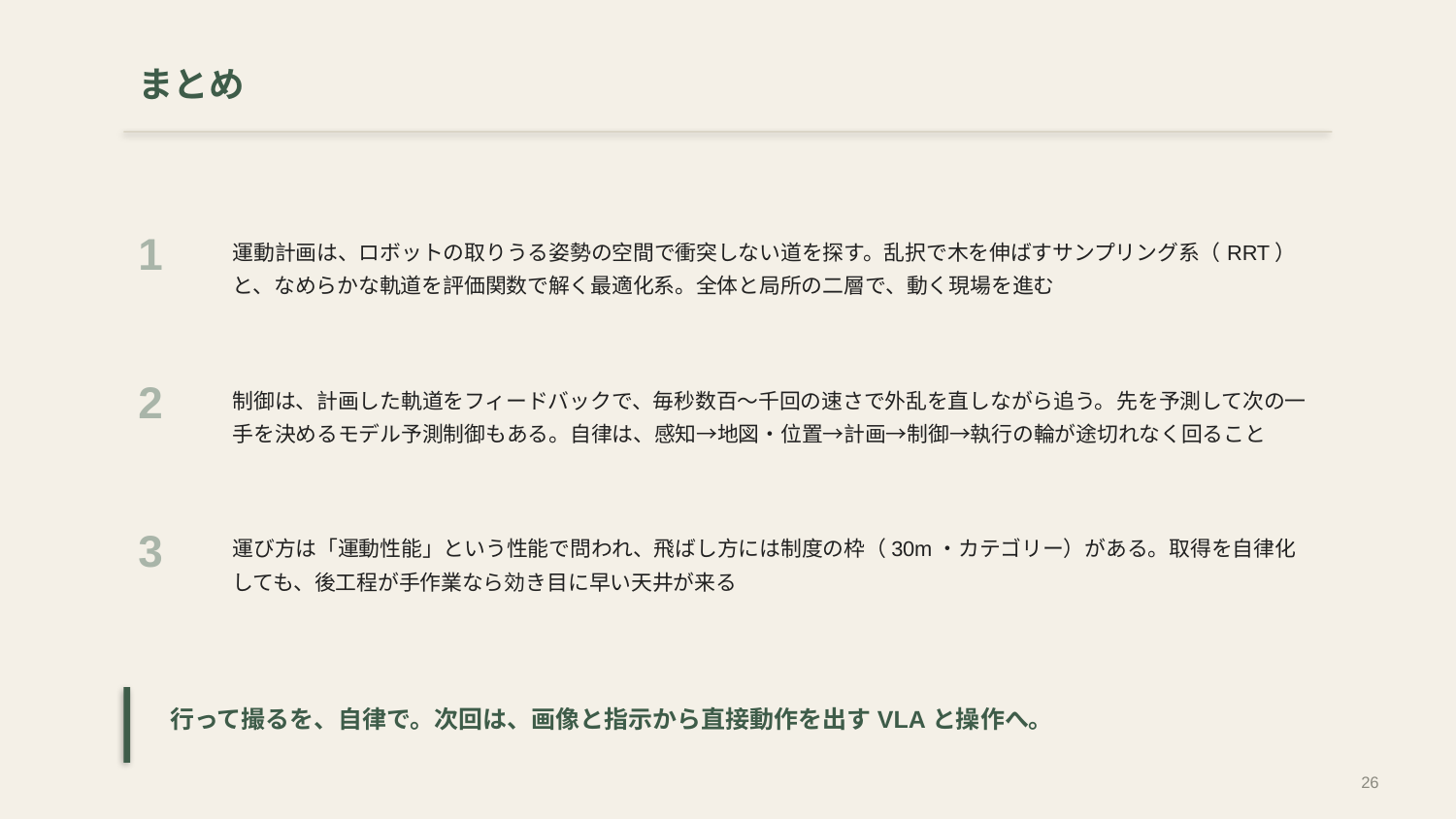

まとめ

1
運動計画は、ロボットの取りうる姿勢の空間で衝突しない道を探す。乱択で木を伸ばすサンプリング系（RRT）と、なめらかな軌道を評価関数で解く最適化系。全体と局所の二層で、動く現場を進む
2
制御は、計画した軌道をフィードバックで、毎秒数百〜千回の速さで外乱を直しながら追う。先を予測して次の一手を決めるモデル予測制御もある。自律は、感知→地図・位置→計画→制御→執行の輪が途切れなく回ること
3
運び方は「運動性能」という性能で問われ、飛ばし方には制度の枠（30m・カテゴリー）がある。取得を自律化しても、後工程が手作業なら効き目に早い天井が来る

行って撮るを、自律で。次回は、画像と指示から直接動作を出すVLAと操作へ。
26